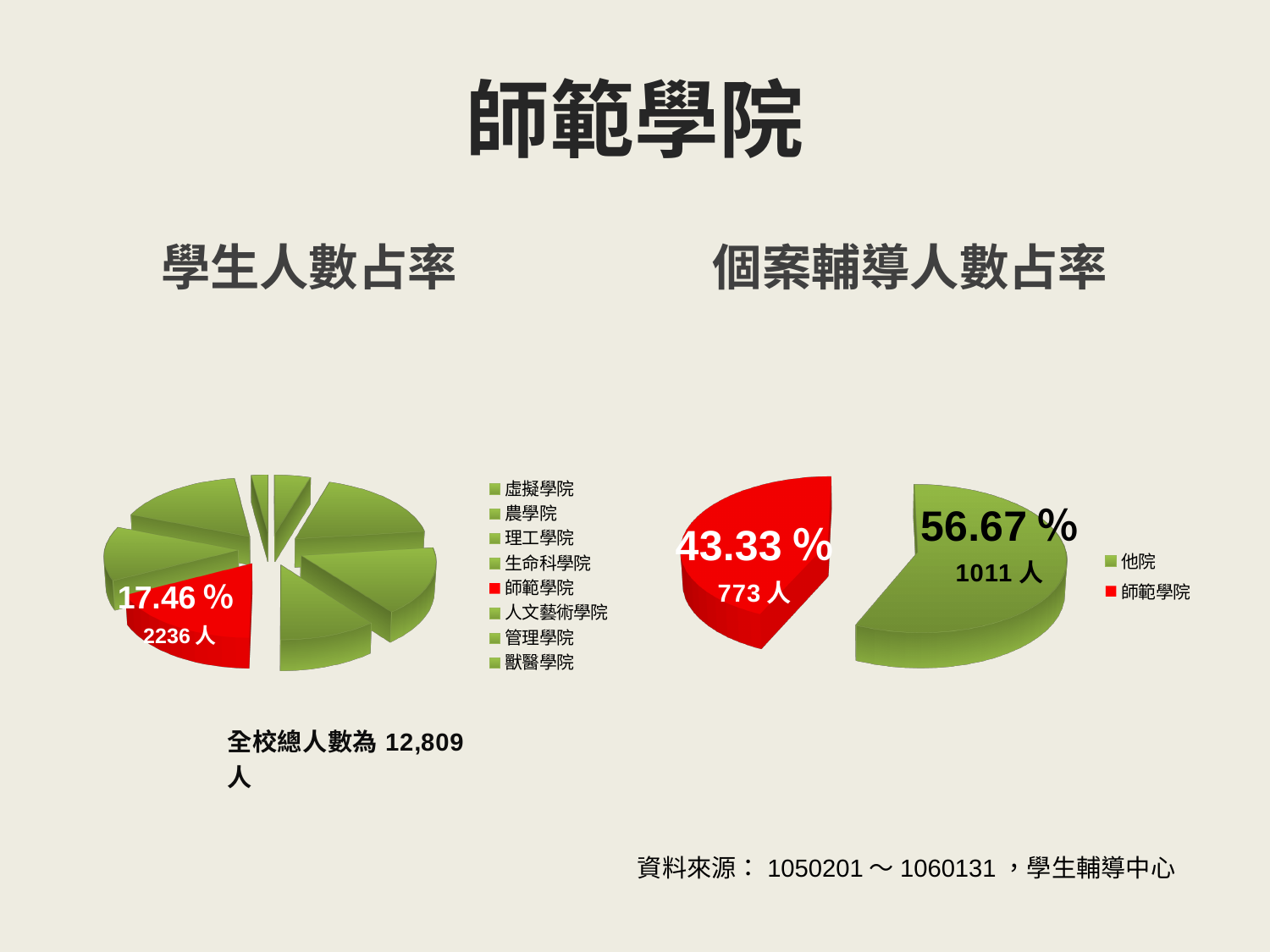

# 師範學院
學生人數占率
個案輔導人數占率

[unsupported chart]

[unsupported chart]

資料來源：1050201～1060131，學生輔導中心